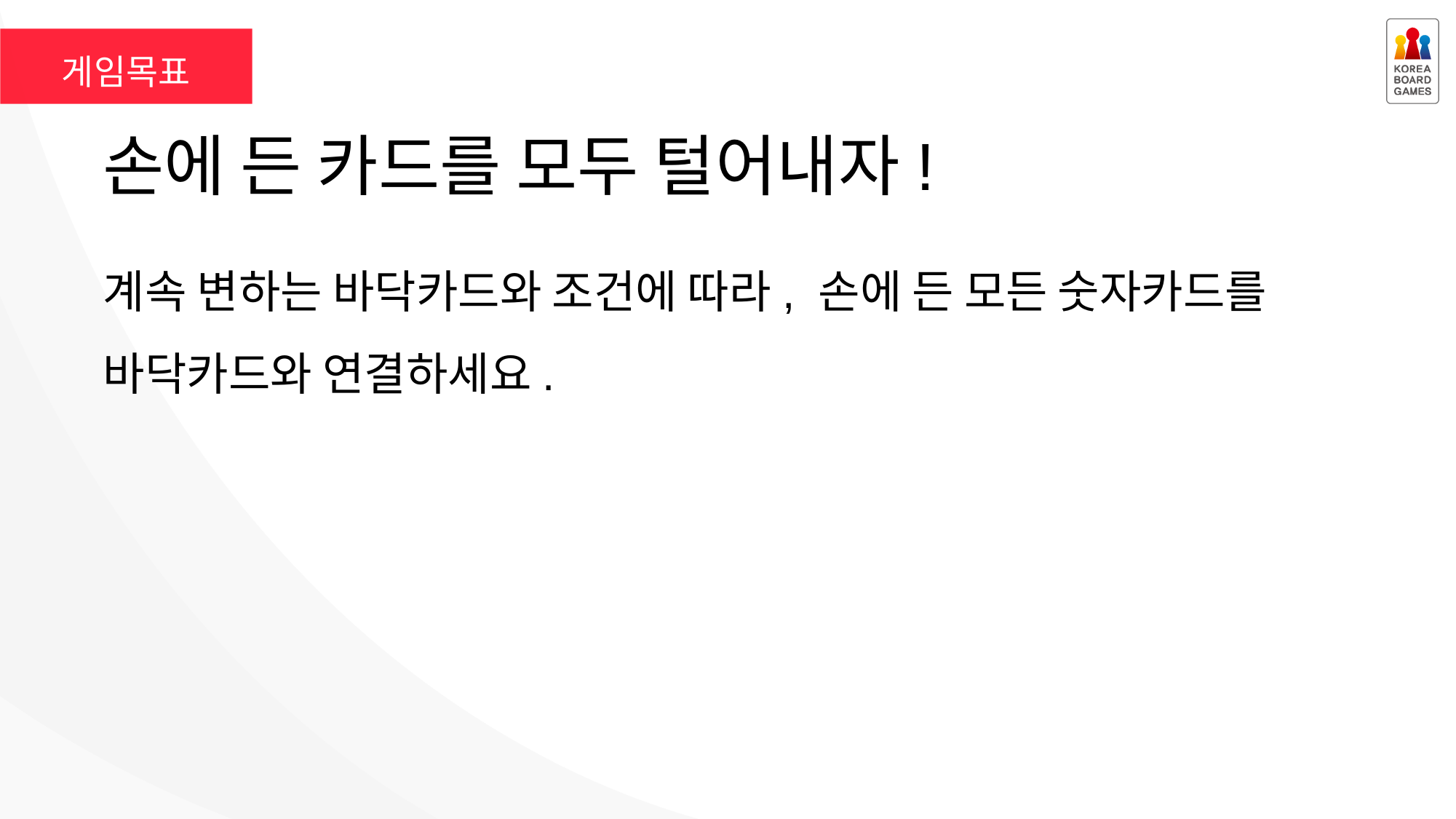

게임목표
# 손에 든 카드를 모두 털어내자!
계속 변하는 바닥카드와 조건에 따라, 손에 든 모든 숫자카드를 바닥카드와 연결하세요.